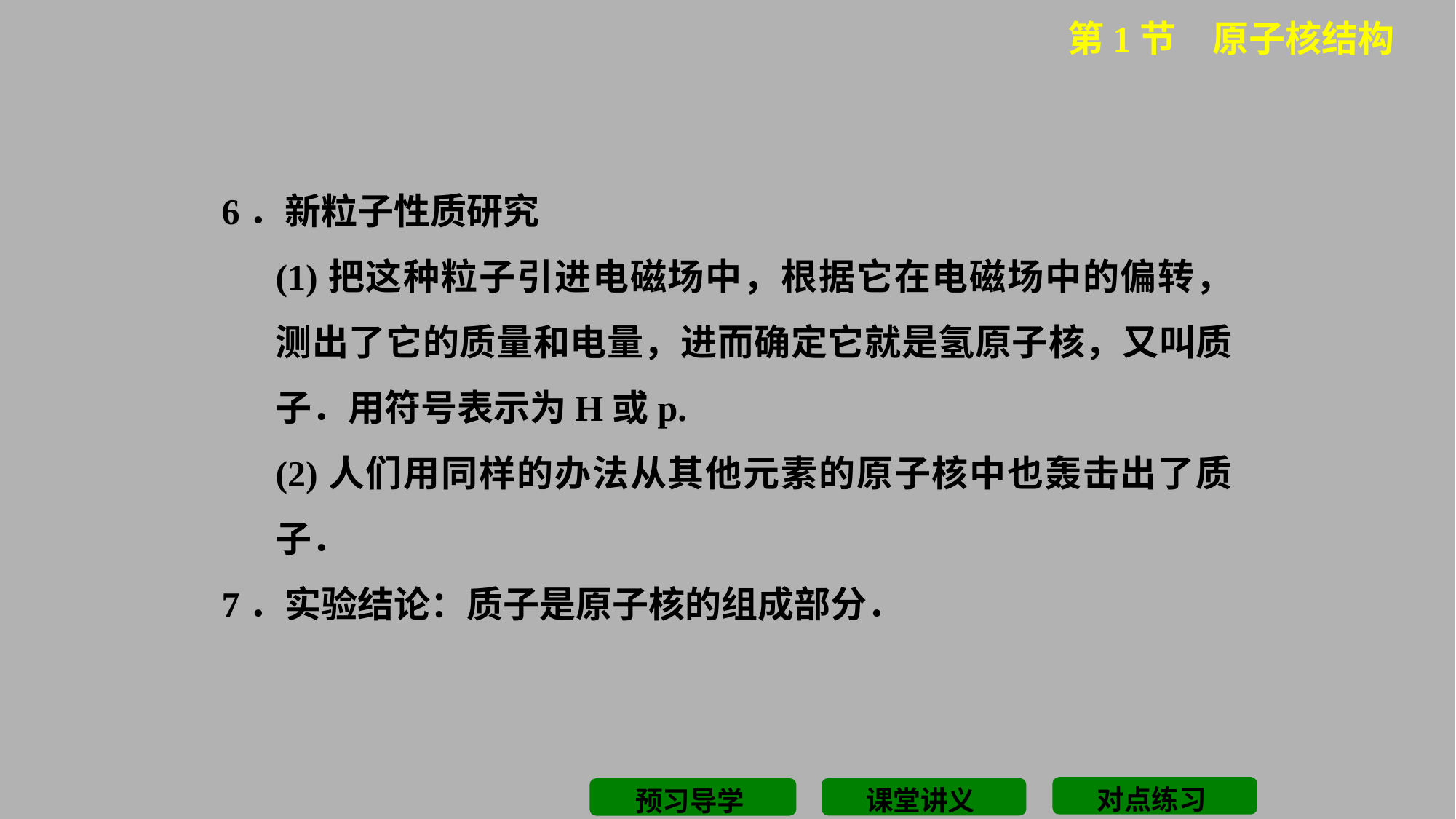

6．新粒子性质研究
	(1)把这种粒子引进电磁场中，根据它在电磁场中的偏转，测出了它的质量和电量，进而确定它就是氢原子核，又叫质子．用符号表示为H或p.
	(2)人们用同样的办法从其他元素的原子核中也轰击出了质子．
7．实验结论：质子是原子核的组成部分．